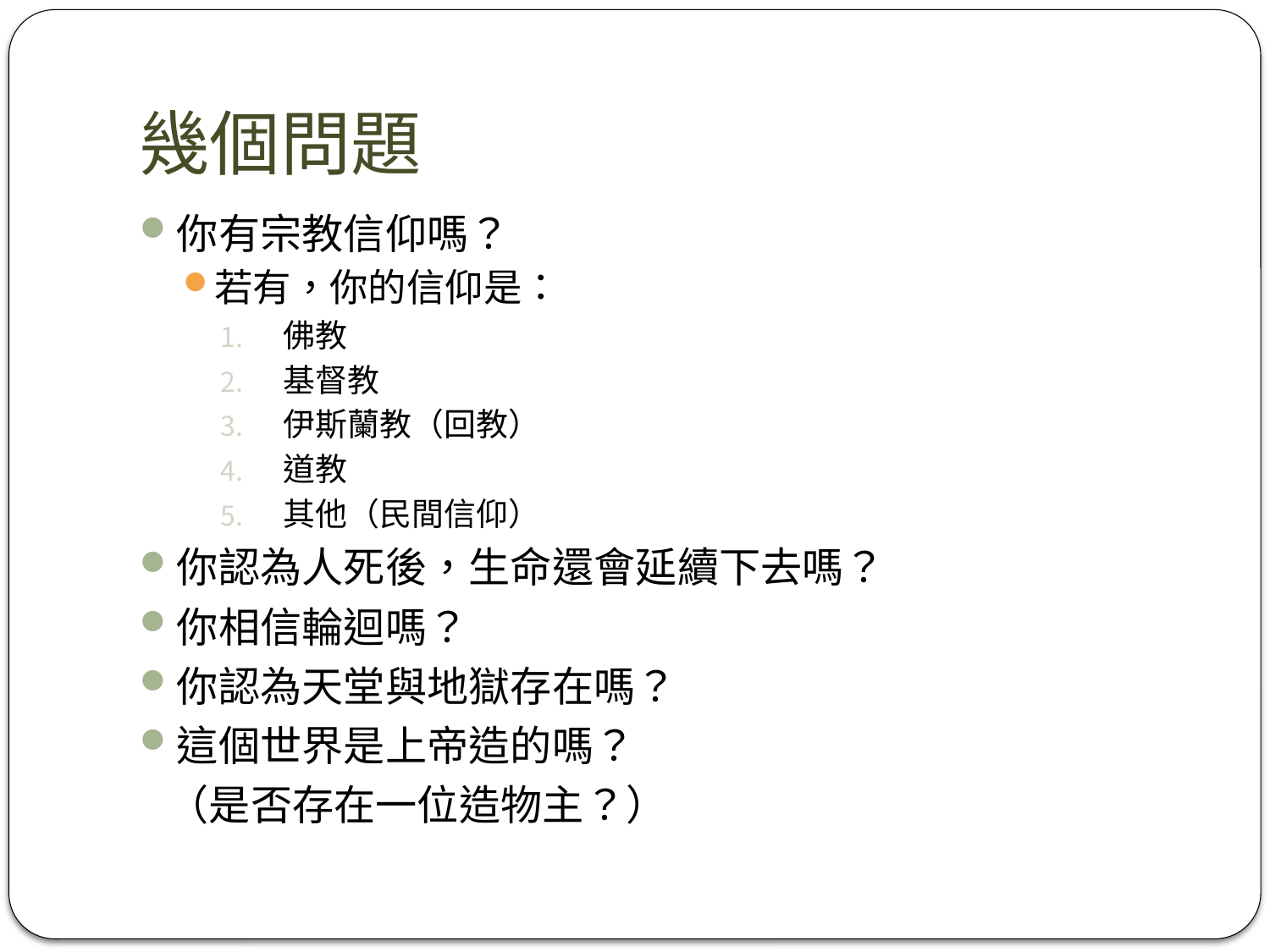

# 幾個問題
你有宗教信仰嗎？
若有，你的信仰是：
佛教
基督教
伊斯蘭教（回教）
道教
其他（民間信仰）
你認為人死後，生命還會延續下去嗎？
你相信輪迴嗎？
你認為天堂與地獄存在嗎？
這個世界是上帝造的嗎？
  （是否存在一位造物主？）